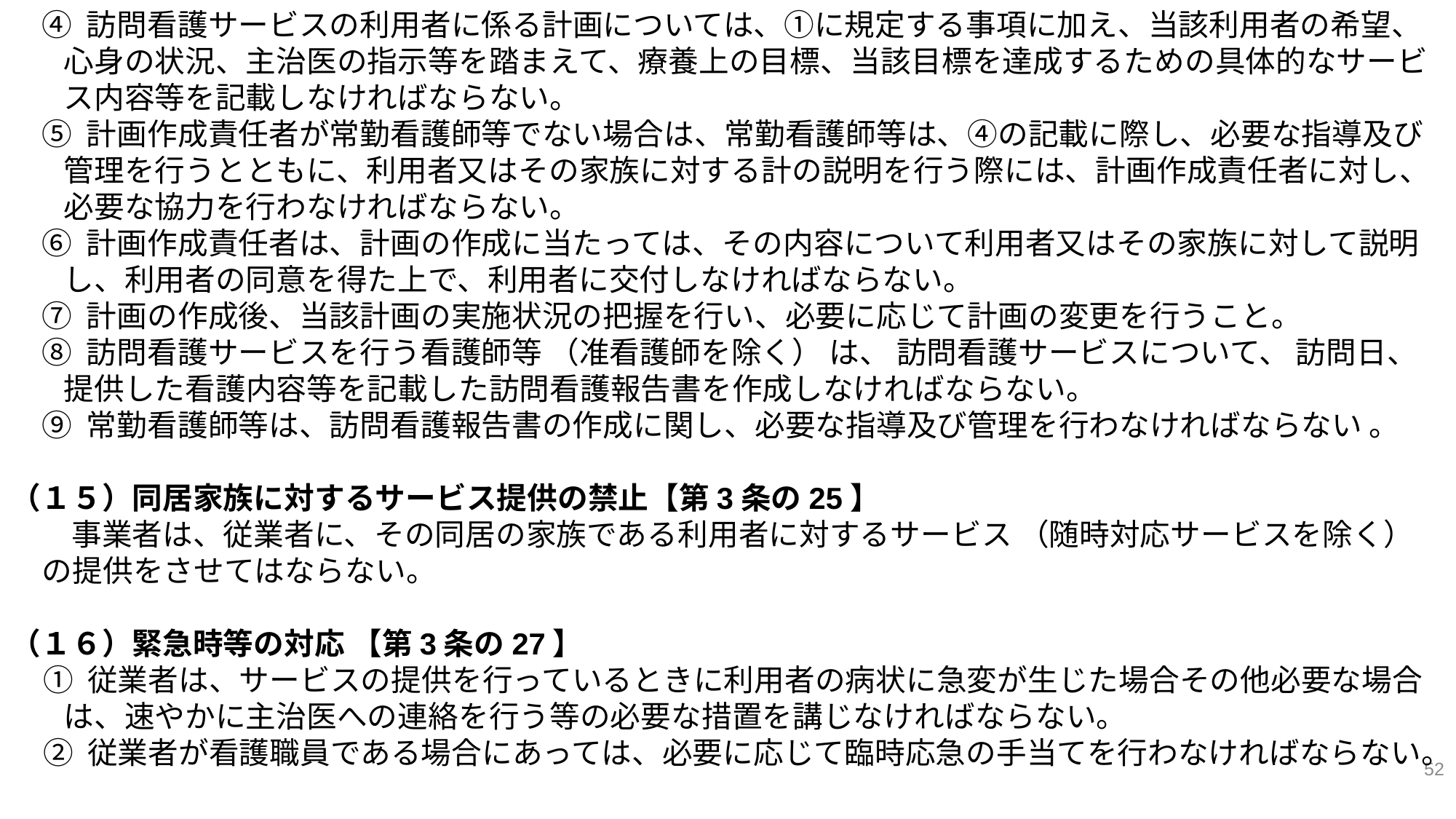

④ 訪問看護サービスの利用者に係る計画については、①に規定する事項に加え、当該利用者の希望、心身の状況、主治医の指示等を踏まえて、療養上の目標、当該目標を達成するための具体的なサービス内容等を記載しなければならない。
⑤ 計画作成責任者が常勤看護師等でない場合は、常勤看護師等は、④の記載に際し、必要な指導及び管理を行うとともに、利用者又はその家族に対する計の説明を行う際には、計画作成責任者に対し、必要な協力を行わなければならない。
⑥ 計画作成責任者は、計画の作成に当たっては、その内容について利用者又はその家族に対して説明し、利用者の同意を得た上で、利用者に交付しなければならない。
⑦ 計画の作成後、当該計画の実施状況の把握を行い、必要に応じて計画の変更を行うこと。
⑧ 訪問看護サービスを行う看護師等 （准看護師を除く） は、 訪問看護サービスについて、 訪問日、提供した看護内容等を記載した訪問看護報告書を作成しなければならない。
⑨ 常勤看護師等は、訪問看護報告書の作成に関し、必要な指導及び管理を行わなければならない 。

（１５）同居家族に対するサービス提供の禁止【第3条の25】
　　事業者は、従業者に、その同居の家族である利用者に対するサービス （随時対応サービスを除く） の提供をさせてはならない。

（１６）緊急時等の対応 【第3条の27】
① 従業者は、サービスの提供を行っているときに利用者の病状に急変が生じた場合その他必要な場合は、速やかに主治医への連絡を行う等の必要な措置を講じなければならない。
② 従業者が看護職員である場合にあっては、必要に応じて臨時応急の手当てを行わなければならない。
52